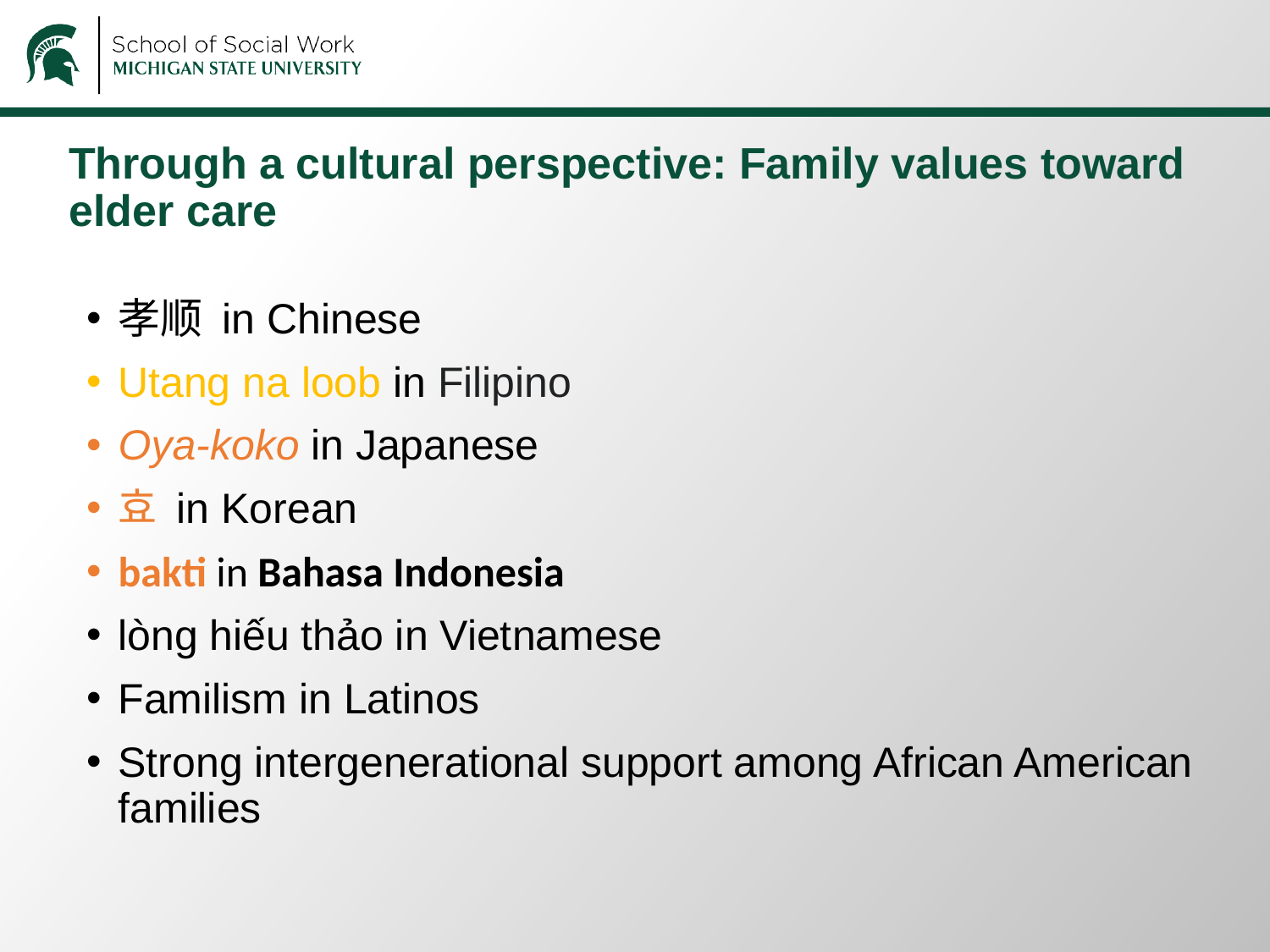

# Through a cultural perspective: Family values toward elder care
孝顺 in Chinese
Utang na loob in Filipino
Oya-koko in Japanese
효 in Korean
bakti in Bahasa Indonesia
lòng hiếu thảo in Vietnamese
Familism in Latinos
Strong intergenerational support among African American families